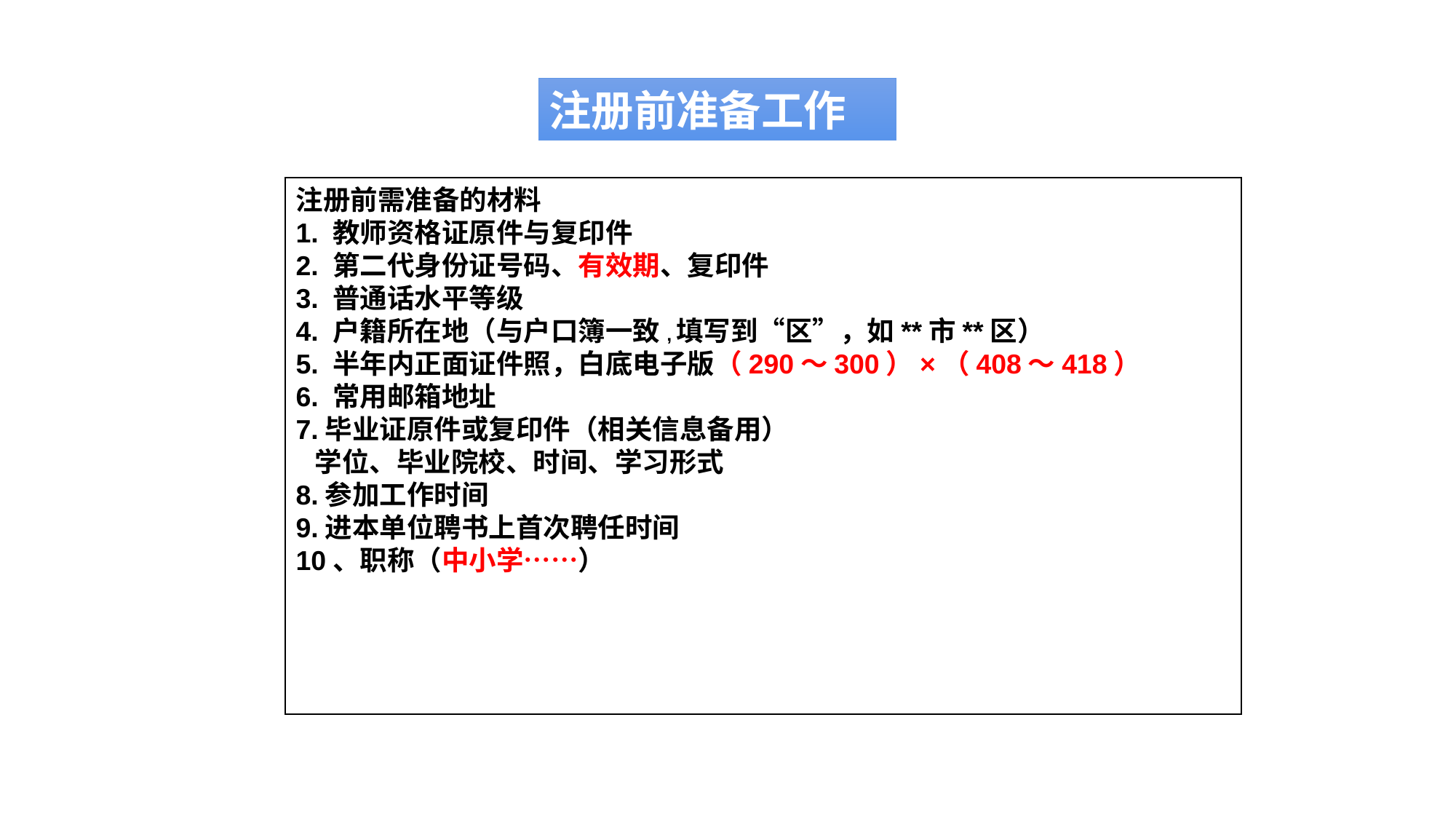

注册前准备工作
注册前需准备的材料
1. 教师资格证原件与复印件
2. 第二代身份证号码、有效期、复印件
3. 普通话水平等级
4. 户籍所在地（与户口簿一致,填写到“区”，如**市**区）
5. 半年内正面证件照，白底电子版（290～300）×（408～418）
6. 常用邮箱地址
7.毕业证原件或复印件（相关信息备用）
  学位、毕业院校、时间、学习形式
8.参加工作时间
9.进本单位聘书上首次聘任时间
10、职称（中小学……）